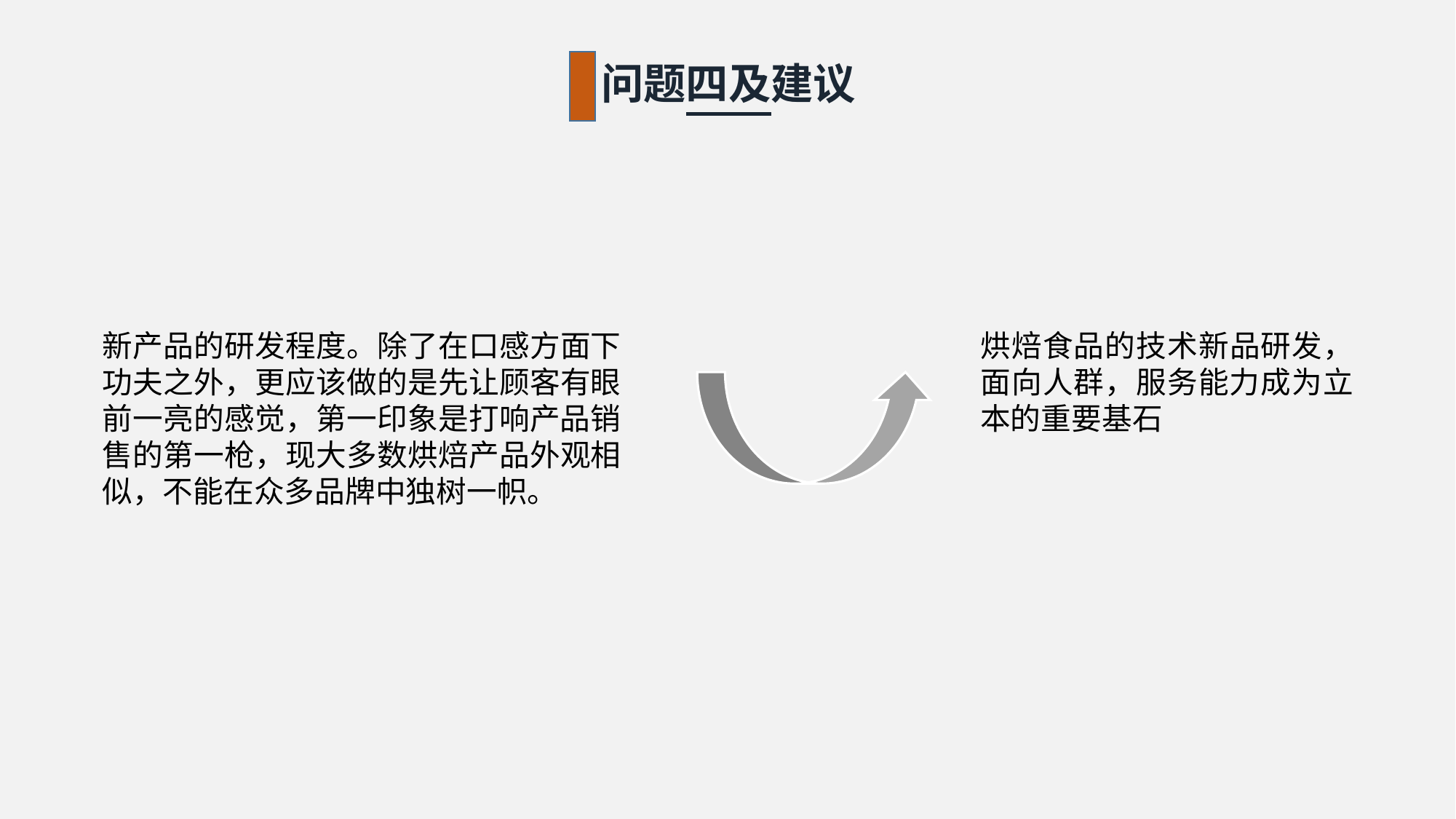

问题四及建议

新产品的研发程度。除了在口感方面下功夫之外，更应该做的是先让顾客有眼前一亮的感觉，第一印象是打响产品销售的第一枪，现大多数烘焙产品外观相似，不能在众多品牌中独树一帜。
烘焙食品的技术新品研发，面向人群，服务能力成为立本的重要基石